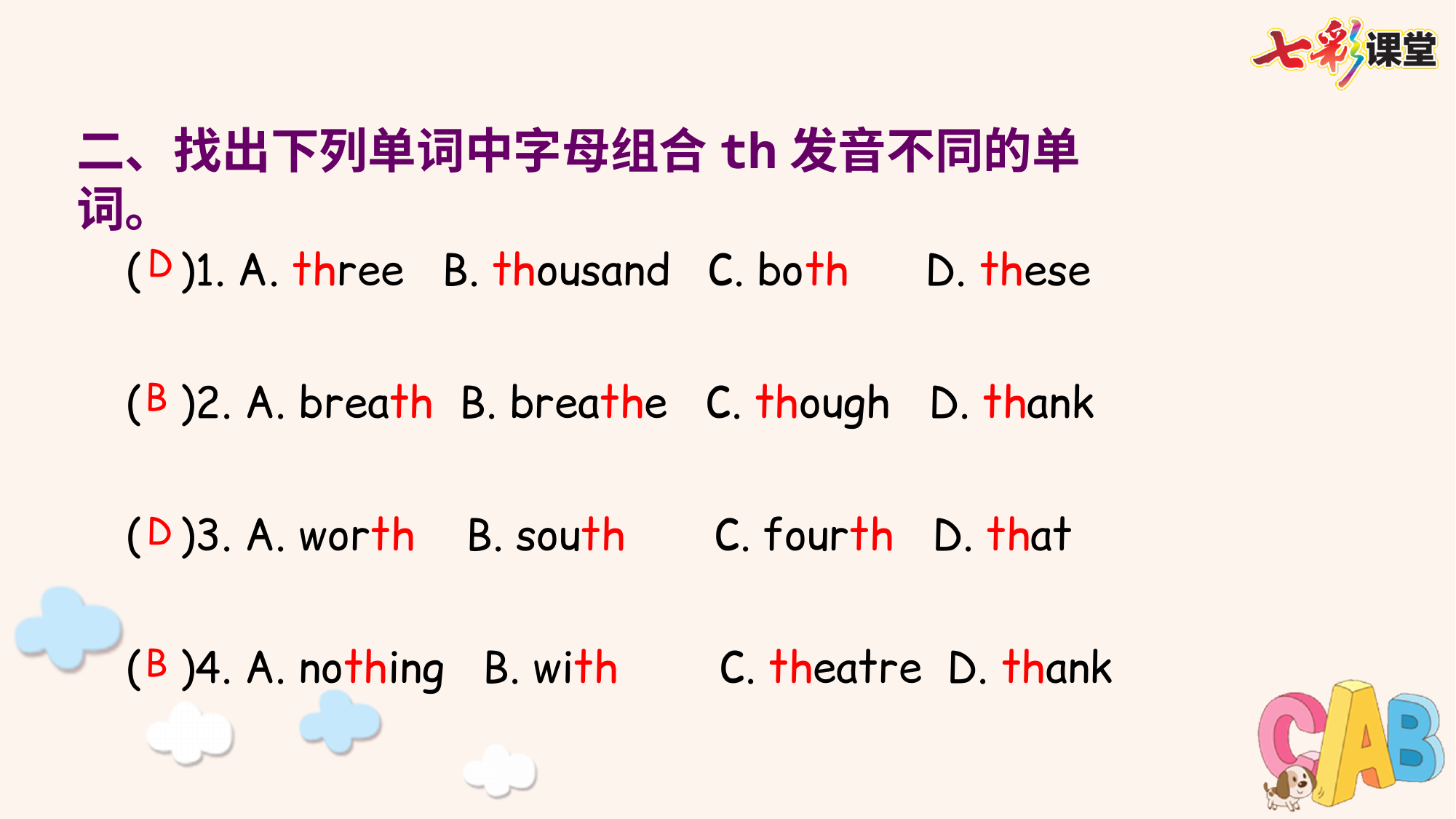

二、找出下列单词中字母组合th发音不同的单词。
(   )1. A. three   B. thousand   C. both      D. these

(   )2. A. breath  B. breathe   C. though   D. thank

(   )3. A. worth    B. south       C. fourth   D. that

(   )4. A. nothing   B. with        C. theatre  D. thank
D
B

D
B